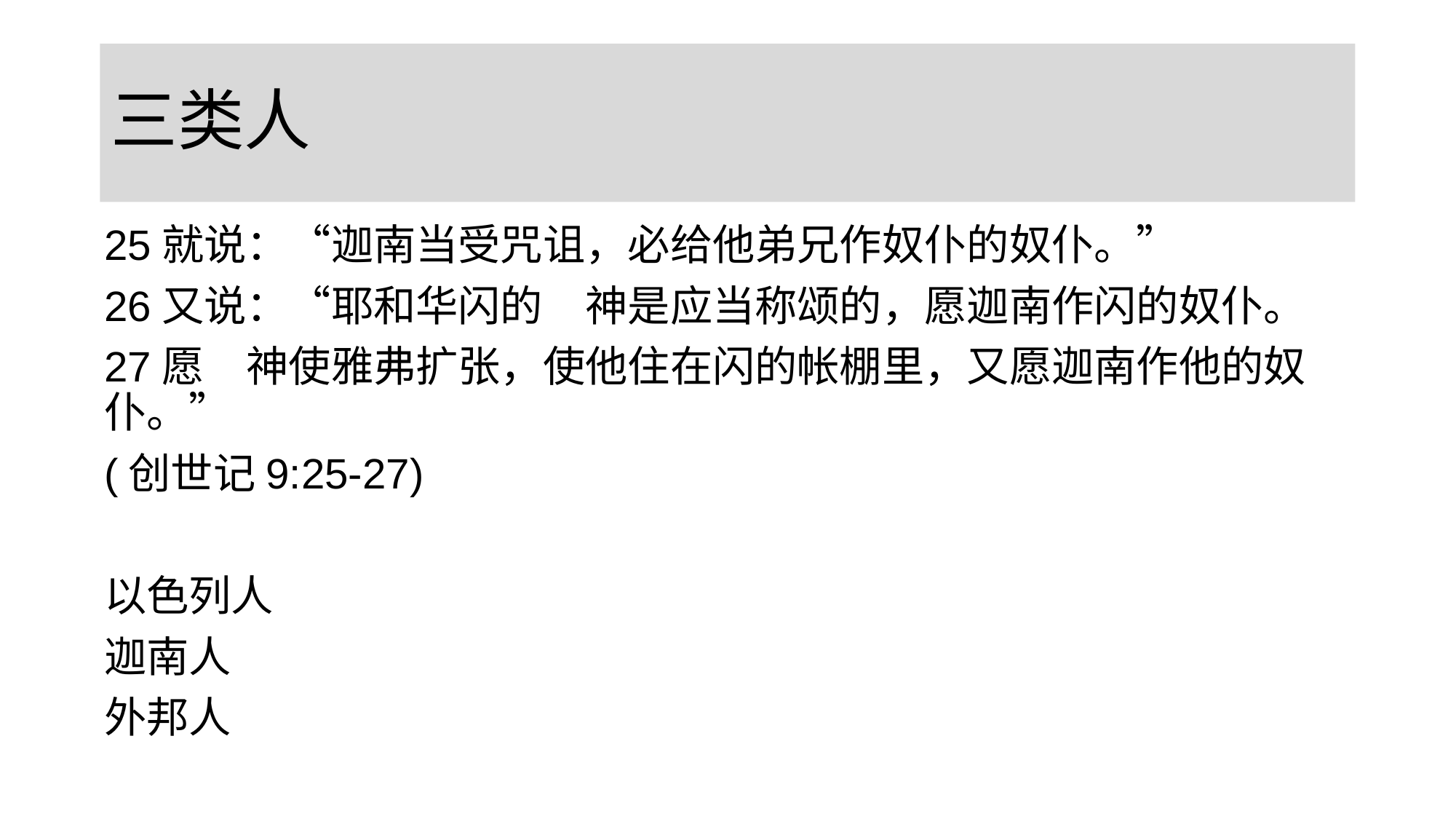

# 三类人
25就说：“迦南当受咒诅，必给他弟兄作奴仆的奴仆。”
26又说：“耶和华闪的　神是应当称颂的，愿迦南作闪的奴仆。
27愿　神使雅弗扩张，使他住在闪的帐棚里，又愿迦南作他的奴仆。”
(创世记9:25-27)

以色列人
迦南人
外邦人